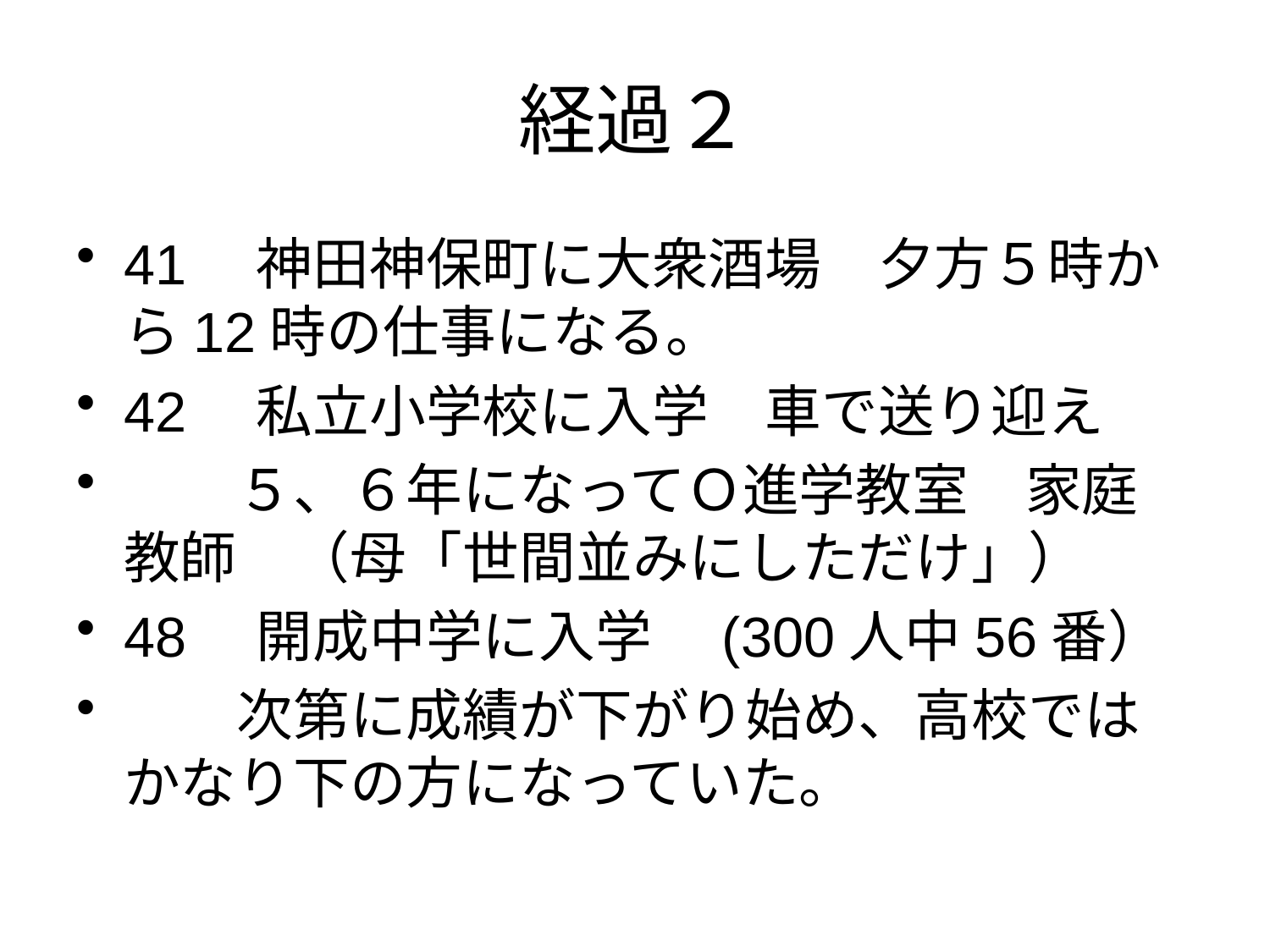

# 経過２
41　神田神保町に大衆酒場　夕方５時から12時の仕事になる。
42　私立小学校に入学　車で送り迎え
　　５、６年になってＯ進学教室　家庭教師　（母「世間並みにしただけ」）
48　開成中学に入学　(300人中56番）
　　次第に成績が下がり始め、高校ではかなり下の方になっていた。